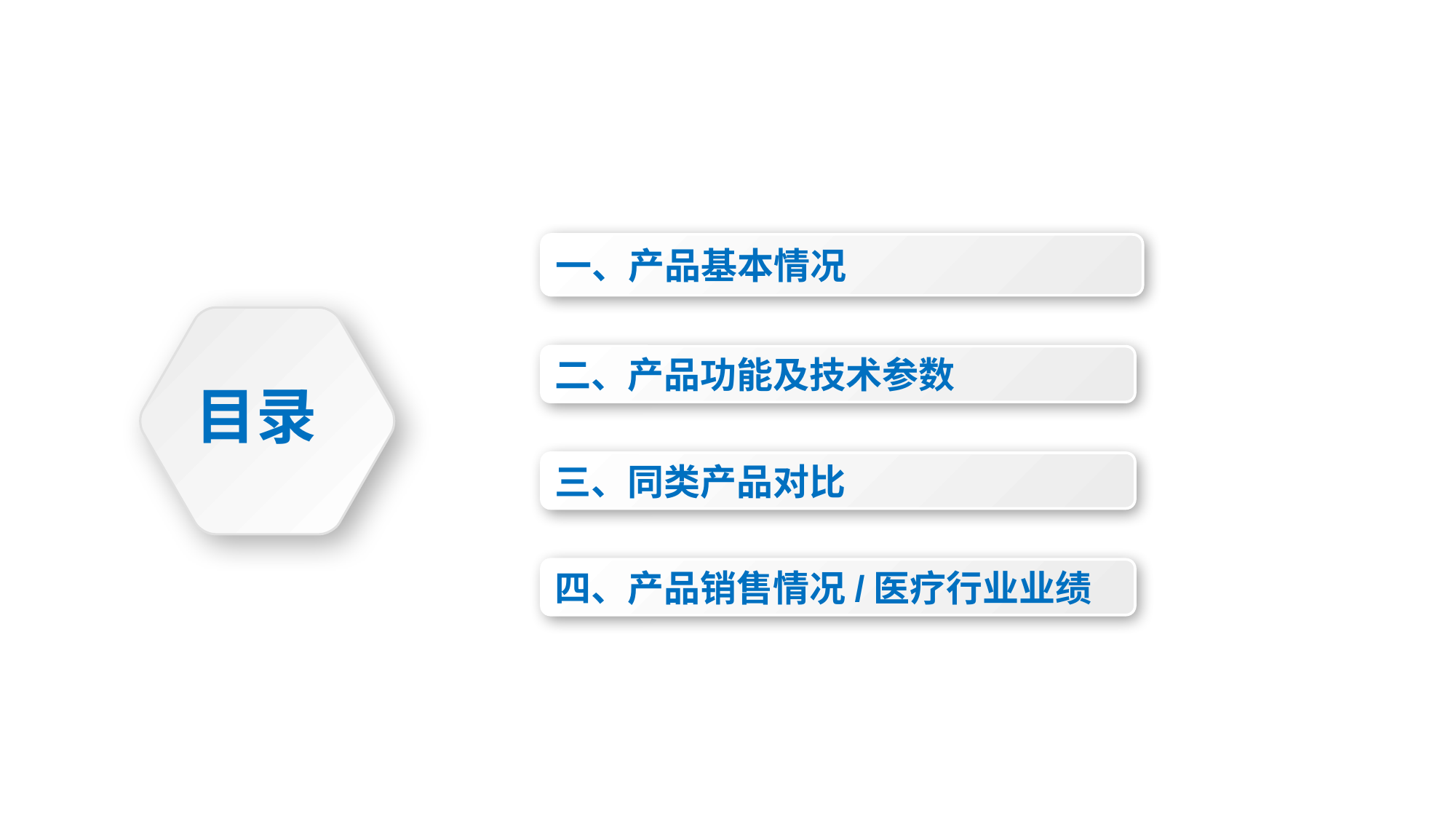

一、产品基本情况

目录
二、产品功能及技术参数
三、同类产品对比
四、产品销售情况/医疗行业业绩